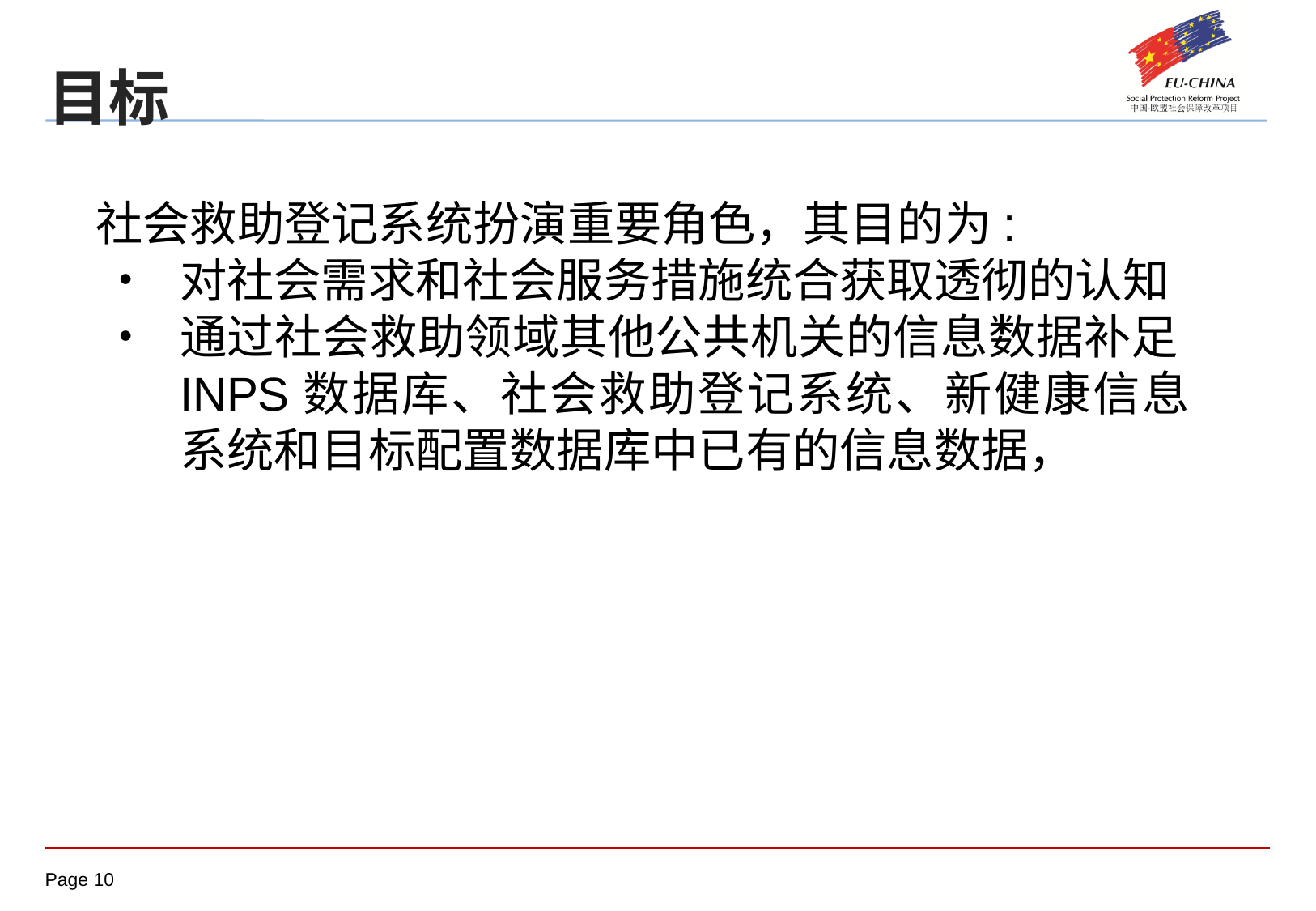

目标
社会救助登记系统扮演重要角色，其目的为:
对社会需求和社会服务措施统合获取透彻的认知
通过社会救助领域其他公共机关的信息数据补足INPS数据库、社会救助登记系统、新健康信息系统和目标配置数据库中已有的信息数据，